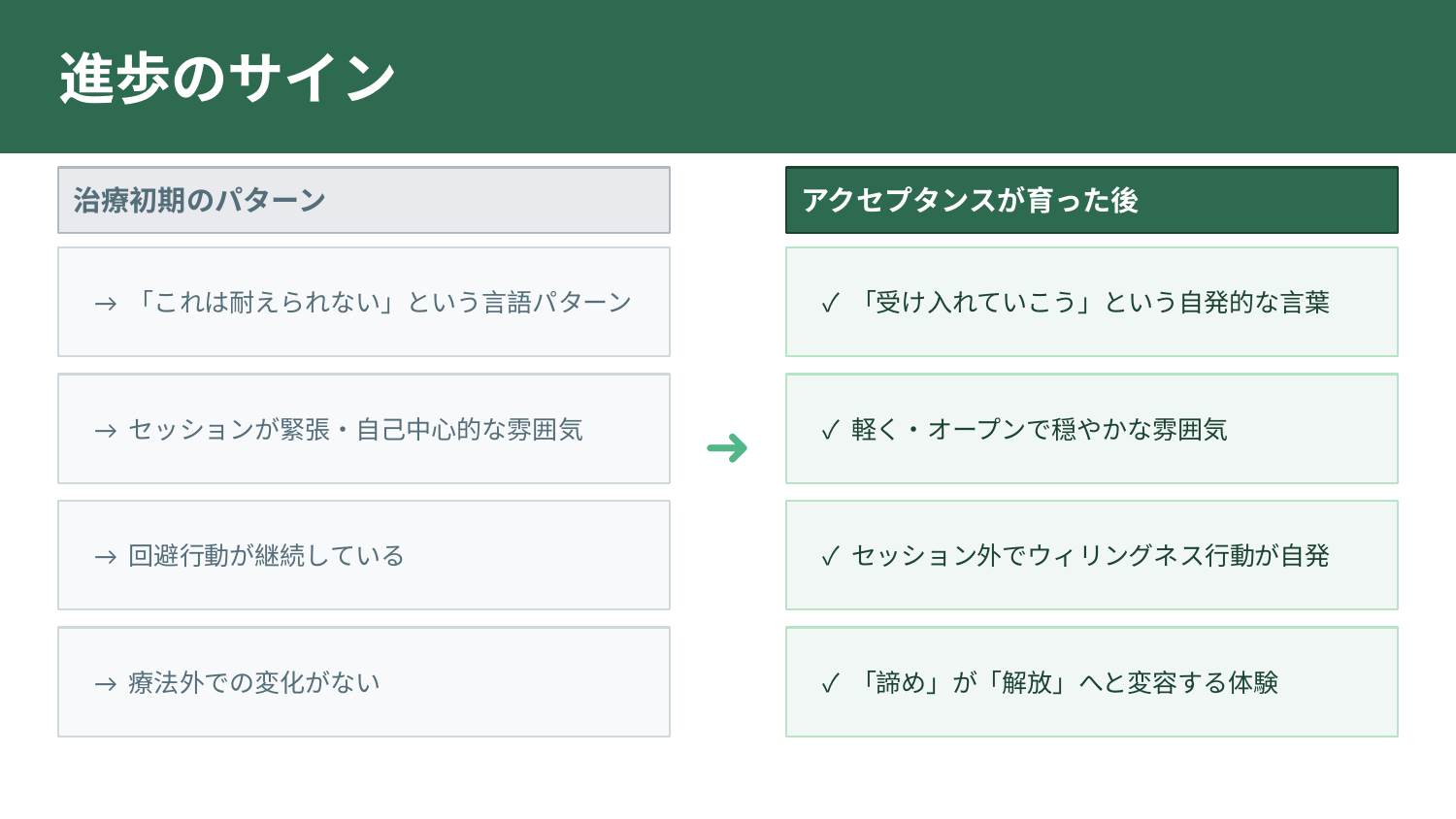

進歩のサイン

治療初期のパターン

アクセプタンスが育った後

→ 「これは耐えられない」という言語パターン

✓ 「受け入れていこう」という自発的な言葉

→ セッションが緊張・自己中心的な雰囲気

✓ 軽く・オープンで穏やかな雰囲気
➜

→ 回避行動が継続している

✓ セッション外でウィリングネス行動が自発

→ 療法外での変化がない

✓ 「諦め」が「解放」へと変容する体験